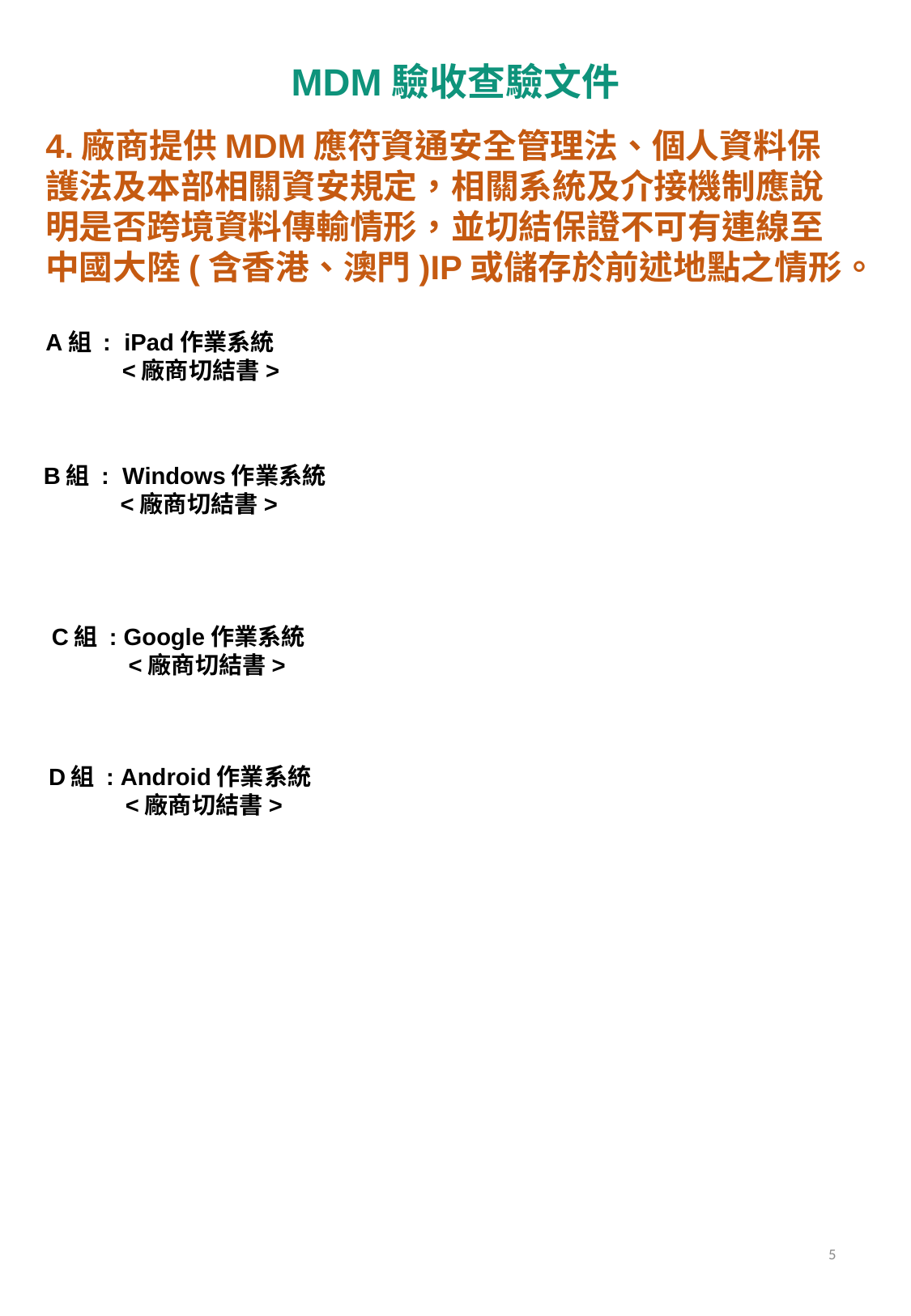

MDM驗收查驗文件
4.廠商提供MDM應符資通安全管理法、個人資料保護法及本部相關資安規定，相關系統及介接機制應說明是否跨境資料傳輸情形，並切結保證不可有連線至中國大陸(含香港、澳門)IP或儲存於前述地點之情形。

A組 :  iPad作業系統
　　　<廠商切結書>
B組 :  Windows作業系統
　　　<廠商切結書>
C組 : Google作業系統
　　　<廠商切結書>
D組 : Android作業系統
　　　<廠商切結書>
5